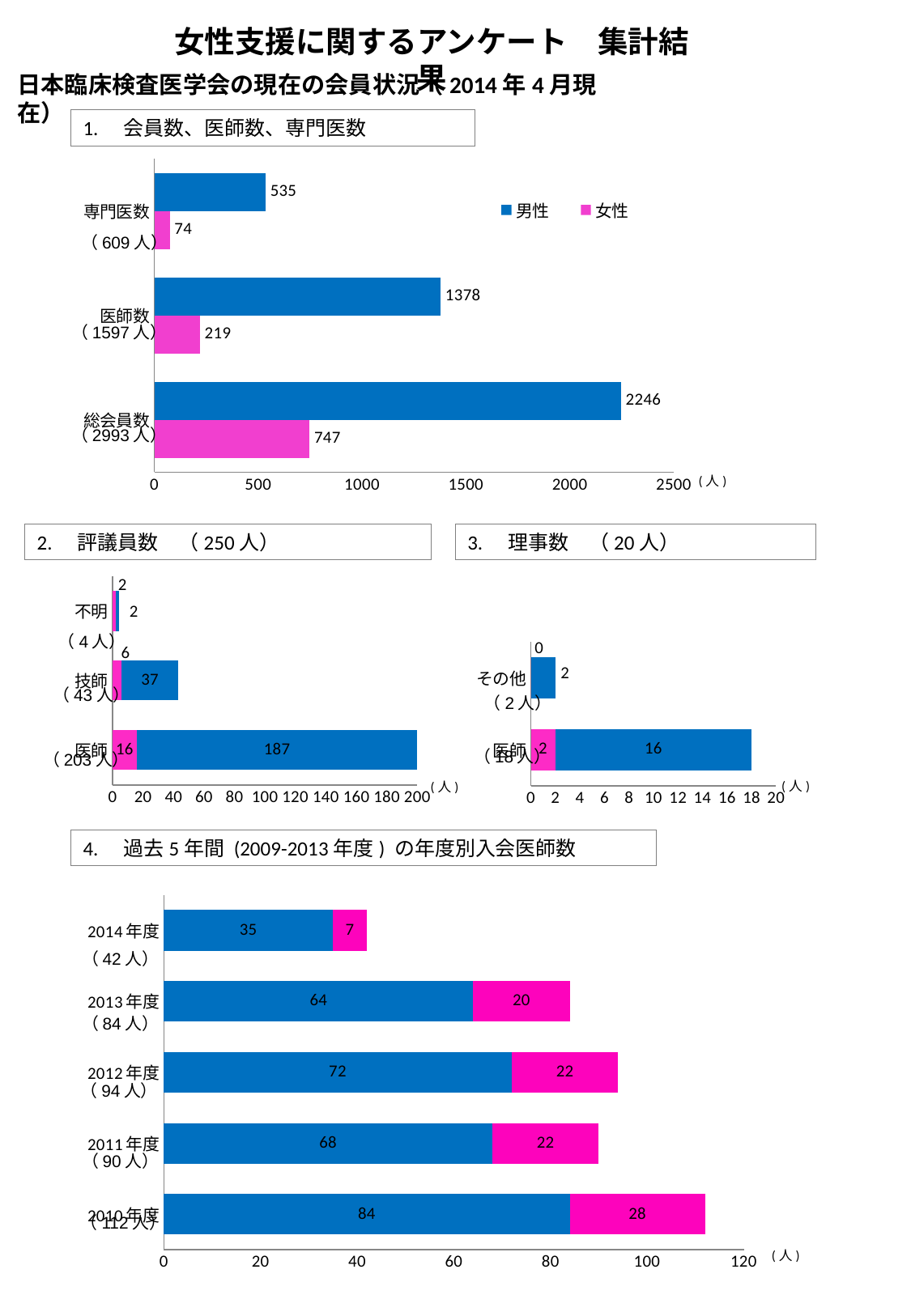

女性支援に関するアンケート　集計結果
日本臨床検査医学会の現在の会員状況（2014年4月現在）
1.　会員数、医師数、専門医数

### Chart

| Category | 女性 | 男性 |
|---|---|---|
| 総会員数 | 747.0 | 2246.0 |
| 医師数 | 219.0 | 1378.0 |
| 専門医数 | 74.0 | 535.0 |
（609人）
（1597人）
（2993人）
(人)
3.　理事数　（20人）
2.　評議員数　（250人）

### Chart

| Category | 女性 | 男性 |
|---|---|---|
| 医師 | 16.0 | 187.0 |
| 技師 | 6.0 | 37.0 |
| 不明 | 2.0 | 2.0 |
（4人）

### Chart

| Category | 女性 | 男性 |
|---|---|---|
| 医師 | 2.0 | 16.0 |
| その他 | 0.0 | 2.0 |
（43人）
（2人）
（18人）
（203人）
(人)
(人)
4.　過去5年間 (2009-2013年度) の年度別入会医師数

### Chart

| Category | 男性 | 女性 |
|---|---|---|
| 2010年度 | 84.0 | 28.0 |
| 2011年度 | 68.0 | 22.0 |
| 2012年度 | 72.0 | 22.0 |
| 2013年度 | 64.0 | 20.0 |
| 2014年度 | 35.0 | 7.0 |
（42人）
（84人）
（94人）
（90人）
（112人）
(人)